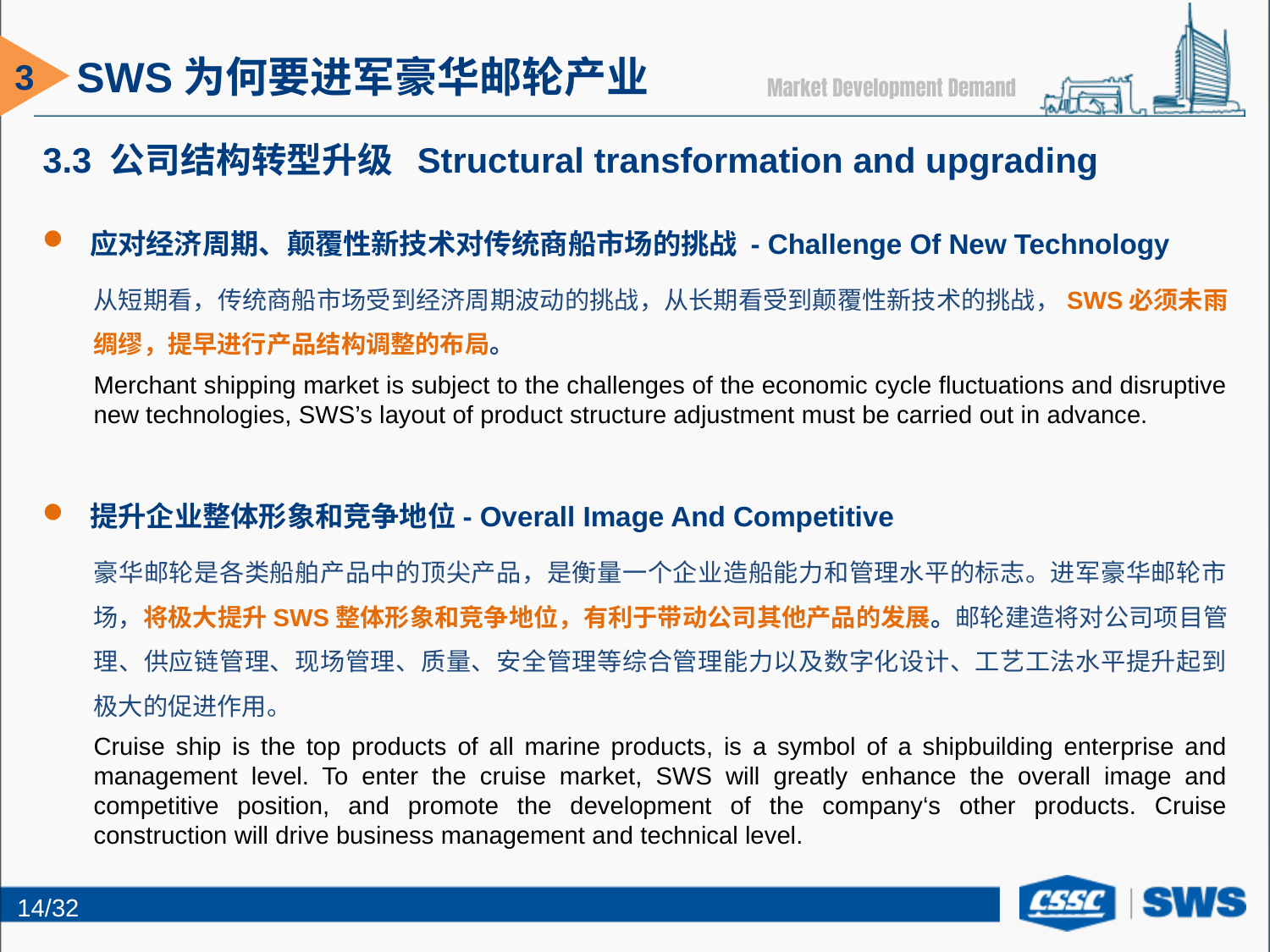

SWS为何要进军豪华邮轮产业
3
Market Development Demand
3.3 公司结构转型升级  Structural transformation and upgrading
应对经济周期、颠覆性新技术对传统商船市场的挑战 - Challenge Of New Technology
从短期看，传统商船市场受到经济周期波动的挑战，从长期看受到颠覆性新技术的挑战，SWS必须未雨绸缪，提早进行产品结构调整的布局。
Merchant shipping market is subject to the challenges of the economic cycle fluctuations and disruptive new technologies, SWS’s layout of product structure adjustment must be carried out in advance.
提升企业整体形象和竞争地位- Overall Image And Competitive
豪华邮轮是各类船舶产品中的顶尖产品，是衡量一个企业造船能力和管理水平的标志。进军豪华邮轮市场，将极大提升SWS整体形象和竞争地位，有利于带动公司其他产品的发展。邮轮建造将对公司项目管理、供应链管理、现场管理、质量、安全管理等综合管理能力以及数字化设计、工艺工法水平提升起到极大的促进作用。
Cruise ship is the top products of all marine products, is a symbol of a shipbuilding enterprise and management level. To enter the cruise market, SWS will greatly enhance the overall image and competitive position, and promote the development of the company‘s other products. Cruise construction will drive business management and technical level.